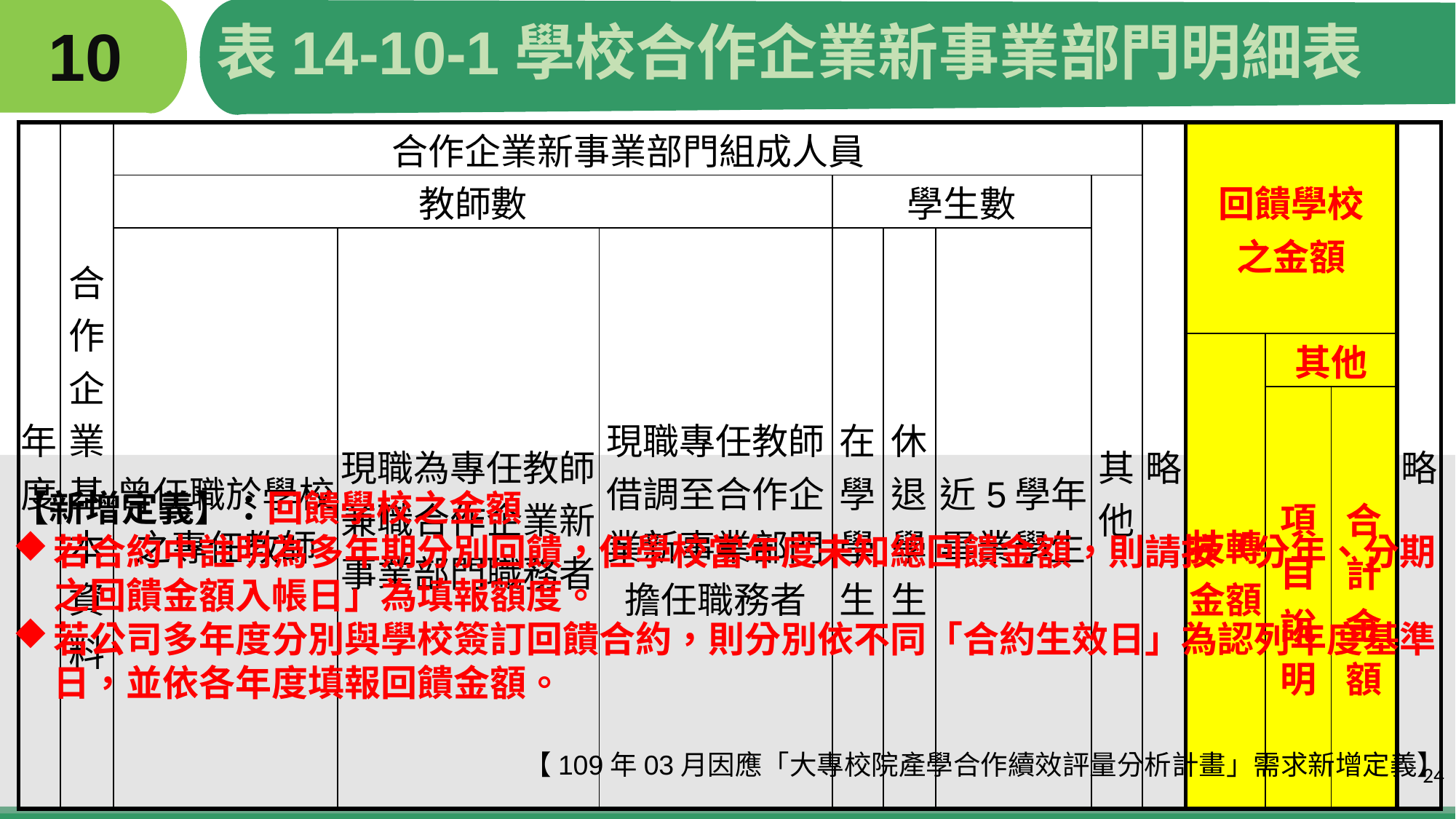

表14-10-1學校合作企業新事業部門明細表
# 10
| 年度 | 合作企業基本資料 | 合作企業新事業部門組成人員 |  |  |  |  |  |  | 略 | 回饋學校 之金額 |  |  | 略 |
| --- | --- | --- | --- | --- | --- | --- | --- | --- | --- | --- | --- | --- | --- |
|  |  | 教師數 |  |  | 學生數 |  |  | 其他 |  |  |  |  |  |
|  |  | 曾任職於學校之專任教師 | 現職為專任教師 兼職合作企業新事業部門職務者 | 現職專任教師借調至合作企業新事業部門擔任職務者 | 在學學生 | 休退學生 | 近5學年 畢業學生 |  |  |  |  |  |  |
|  |  |  |  |  |  |  |  |  |  | 技轉 金額 | 其他 |  |  |
|  |  |  |  |  |  |  |  |  |  |  | 項目說明 | 合計金額 |  |
【新增定義】：回饋學校之金額
若合約中註明為多年期分別回饋，但學校當年度未知總回饋金額，則請按「分年、分期之回饋金額入帳日」為填報額度。
若公司多年度分別與學校簽訂回饋合約，則分別依不同「合約生效日」為認列年度基準日，並依各年度填報回饋金額。

【109年03月因應「大專校院產學合作續效評量分析計畫」需求新增定義】

24